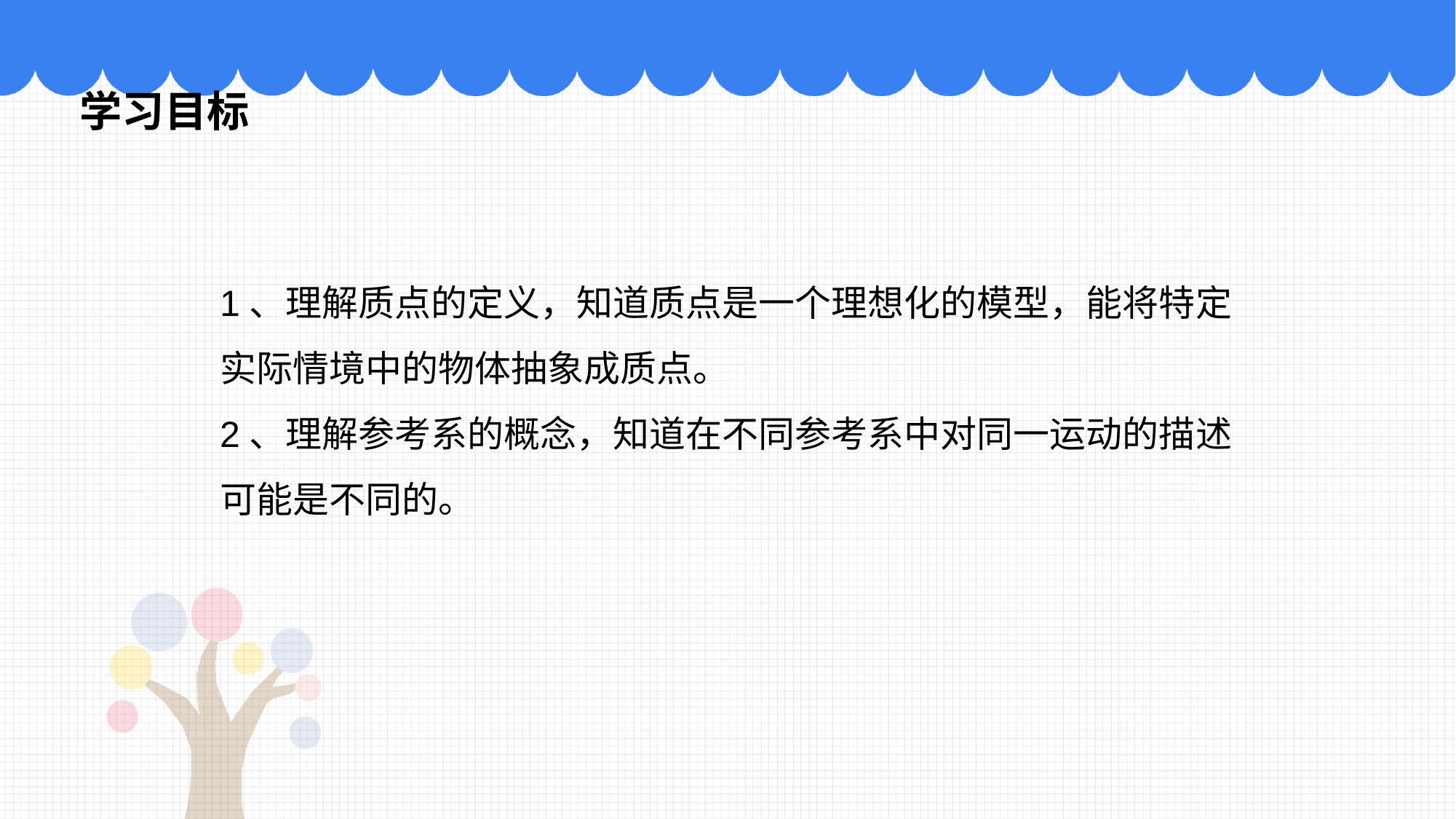

学习目标
1、理解质点的定义，知道质点是一个理想化的模型，能将特定实际情境中的物体抽象成质点。
2、理解参考系的概念，知道在不同参考系中对同一运动的描述可能是不同的。